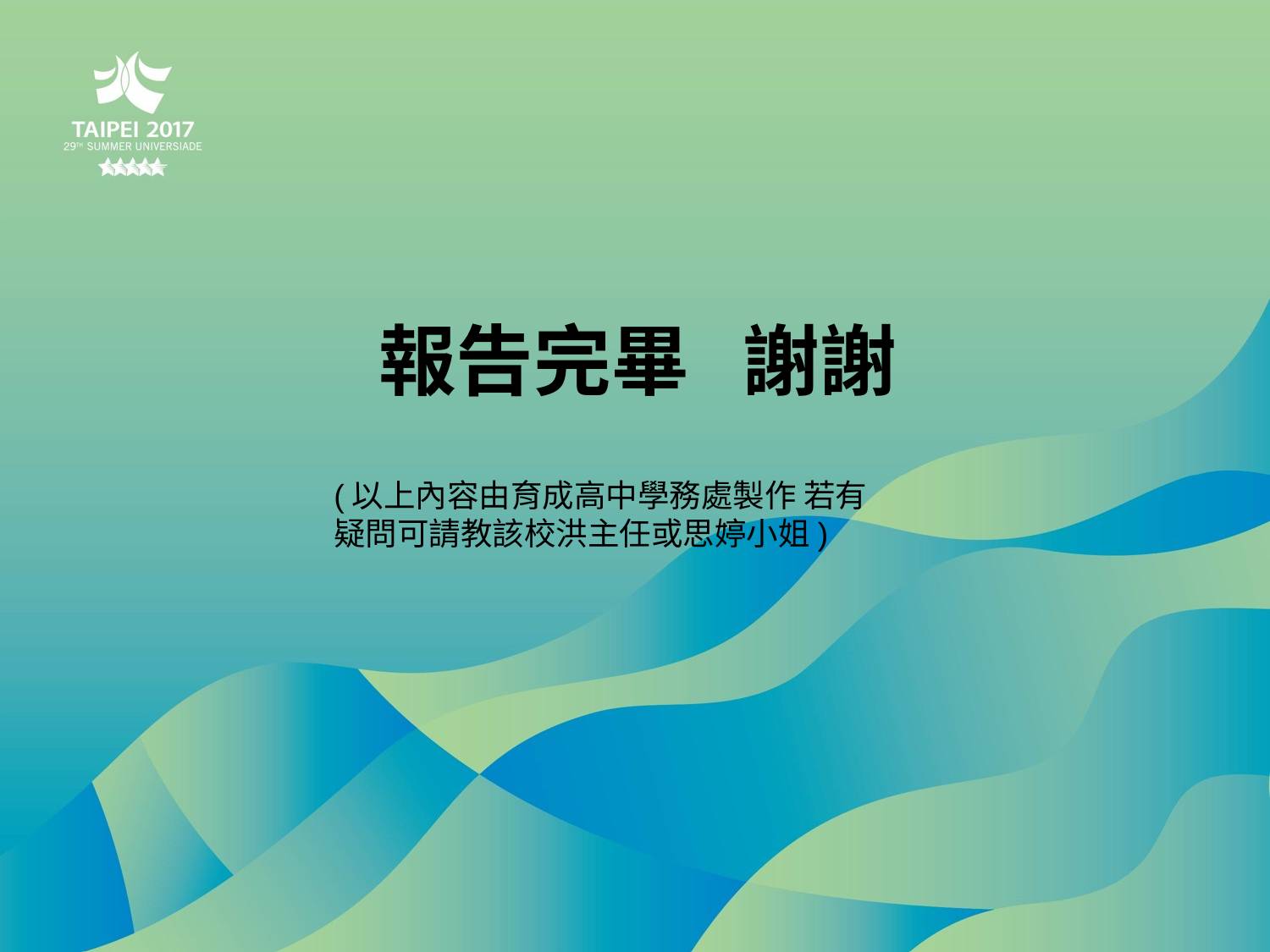

報告完畢   謝謝
(以上內容由育成高中學務處製作 若有疑問可請教該校洪主任或思婷小姐)